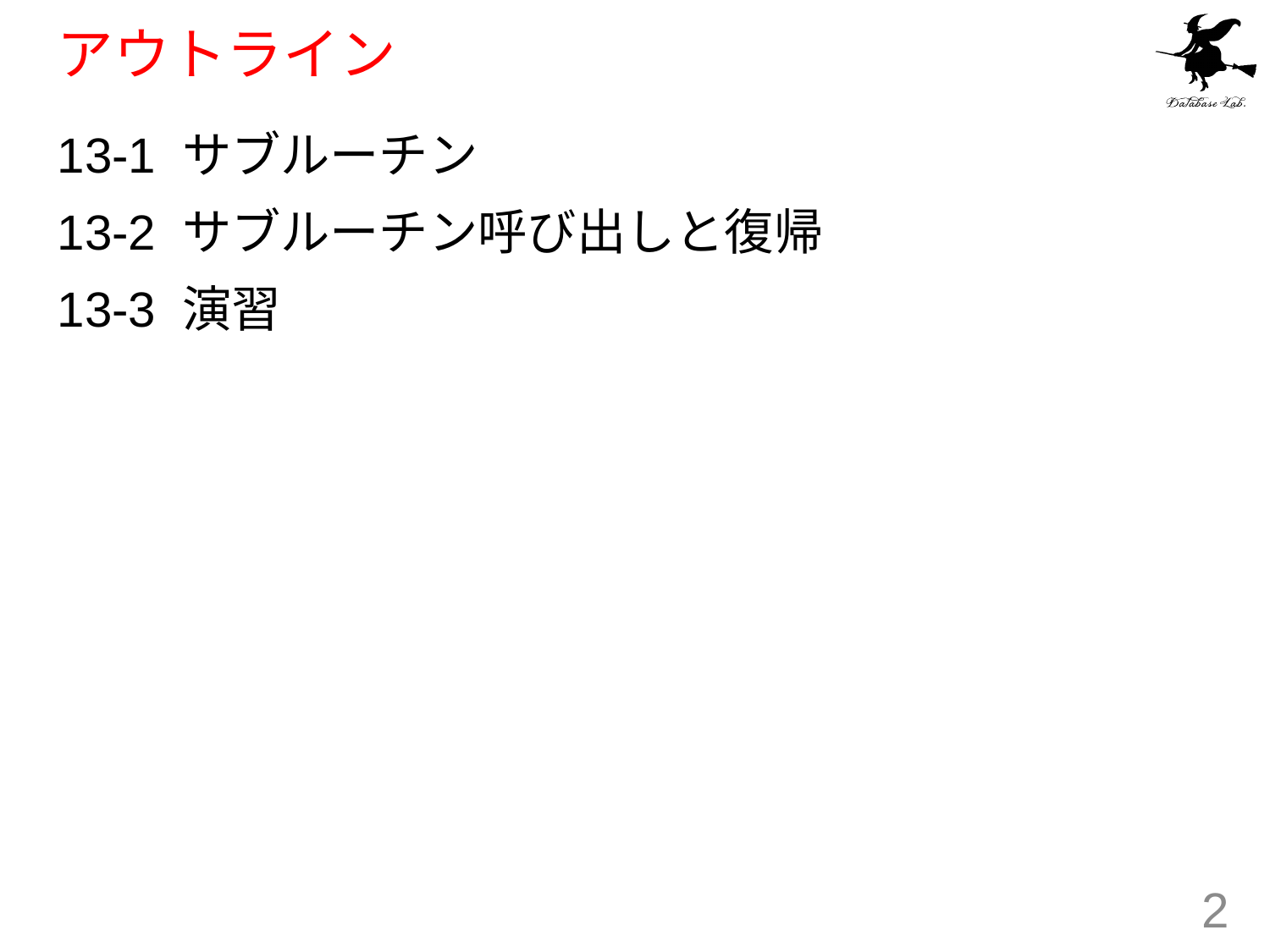

# アウトライン
13-1 サブルーチン
13-2 サブルーチン呼び出しと復帰
13-3 演習
2